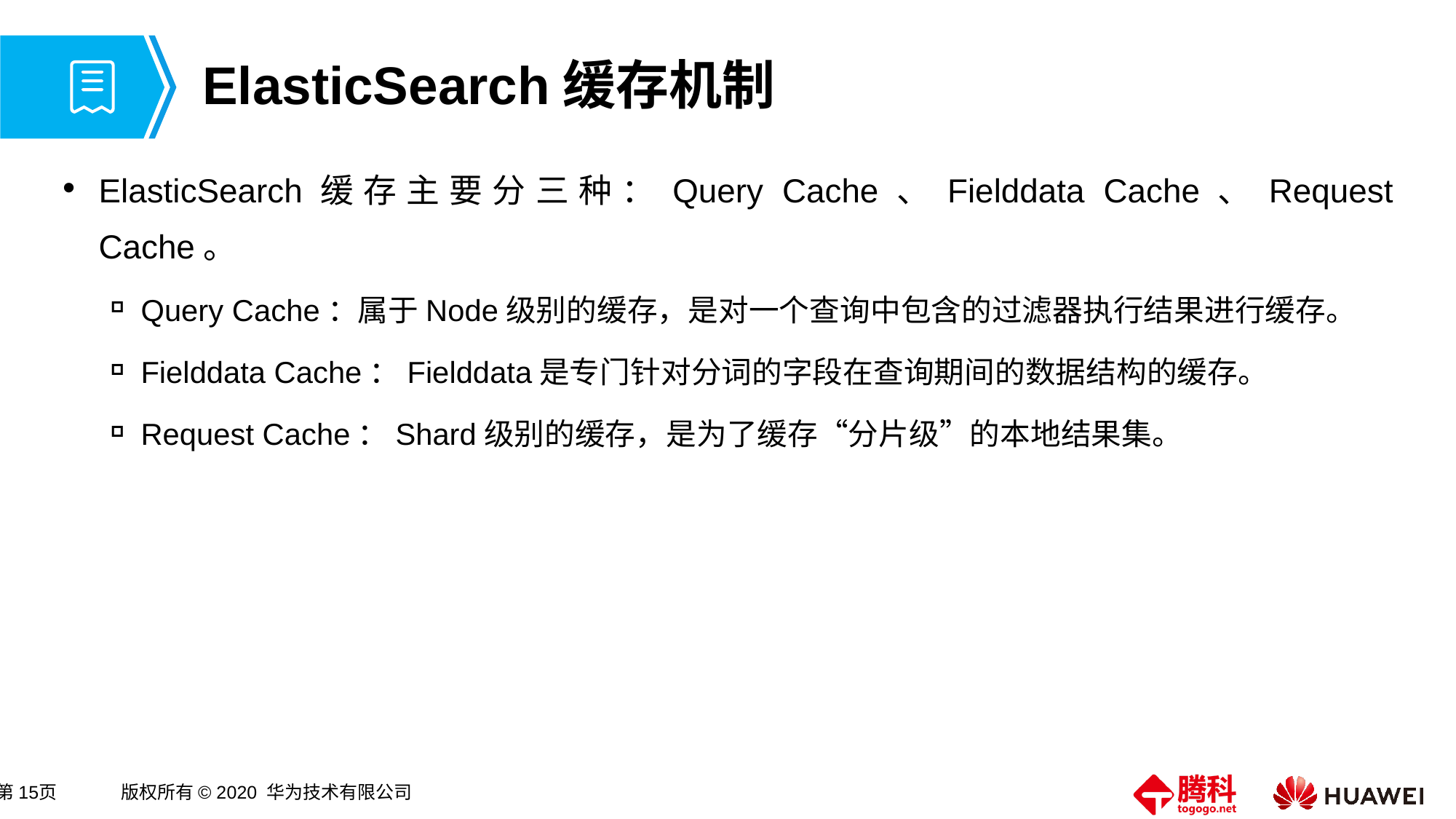

# ElasticSearch缓存机制
ElasticSearch缓存主要分三种：Query Cache、Fielddata Cache、Request Cache。
Query Cache：属于Node级别的缓存，是对一个查询中包含的过滤器执行结果进行缓存。
Fielddata Cache：Fielddata是专门针对分词的字段在查询期间的数据结构的缓存。
Request Cache：Shard级别的缓存，是为了缓存“分片级”的本地结果集。